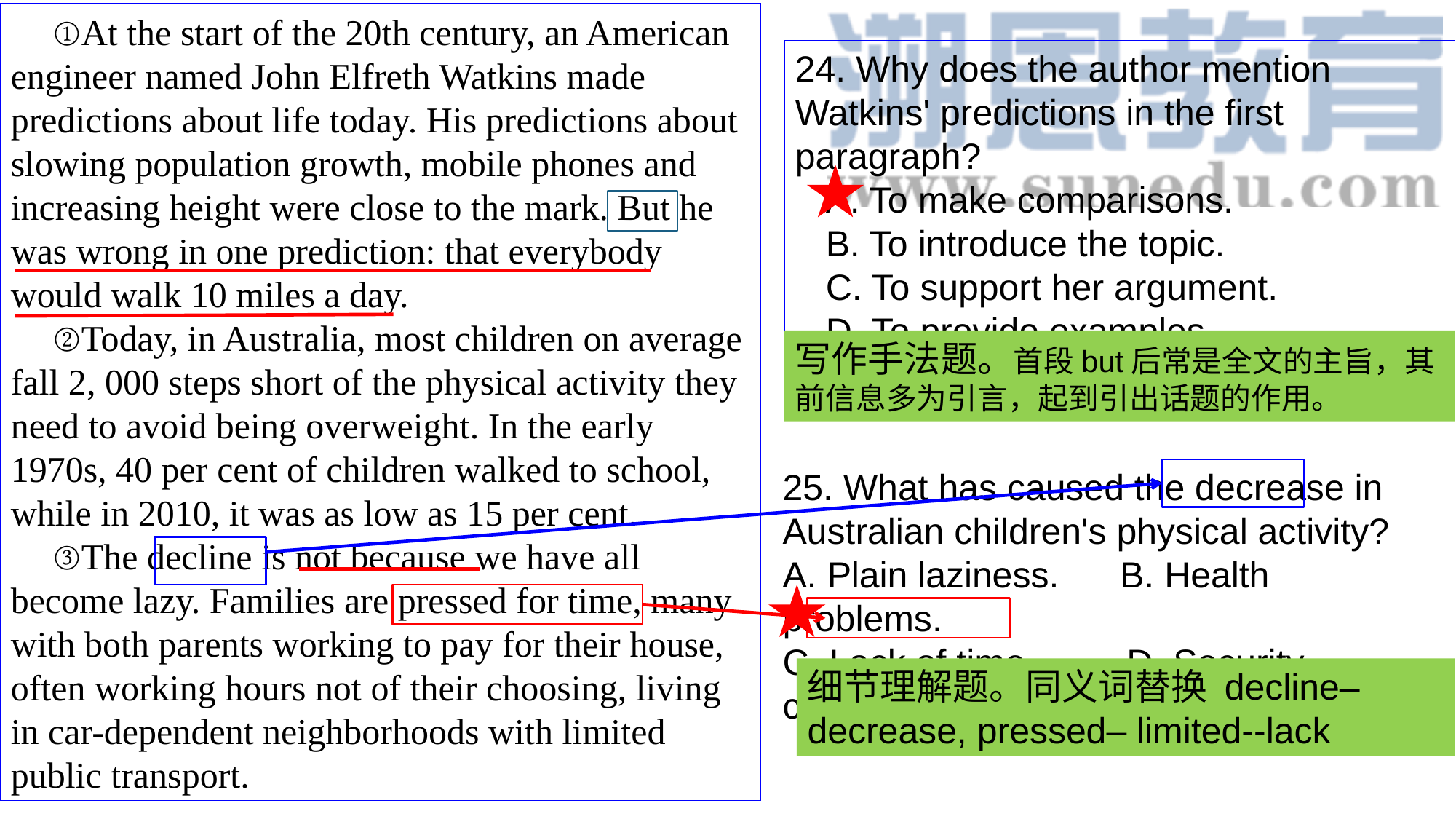

①At the start of the 20th century, an American engineer named John Elfreth Watkins made predictions about life today. His predictions about slowing population growth, mobile phones and increasing height were close to the mark. But he was wrong in one prediction: that everybody would walk 10 miles a day.
②Today, in Australia, most children on average fall 2, 000 steps short of the physical activity they need to avoid being overweight. In the early 1970s, 40 per cent of children walked to school, while in 2010, it was as low as 15 per cent.
③The decline is not because we have all become lazy. Families are pressed for time, many with both parents working to pay for their house, often working hours not of their choosing, living in car-dependent neighborhoods with limited public transport.
24. Why does the author mention Watkins' predictions in the first paragraph?
   A. To make comparisons.
   B. To introduce the topic.
   C. To support her argument.
   D. To provide examples.

写作手法题。首段but后常是全文的主旨，其前信息多为引言，起到引出话题的作用。
25. What has caused the decrease in Australian children's physical activity?
A. Plain laziness.      B. Health problems.
C. Lack of time.         D. Security concerns.

细节理解题。同义词替换 decline– decrease, pressed– limited--lack